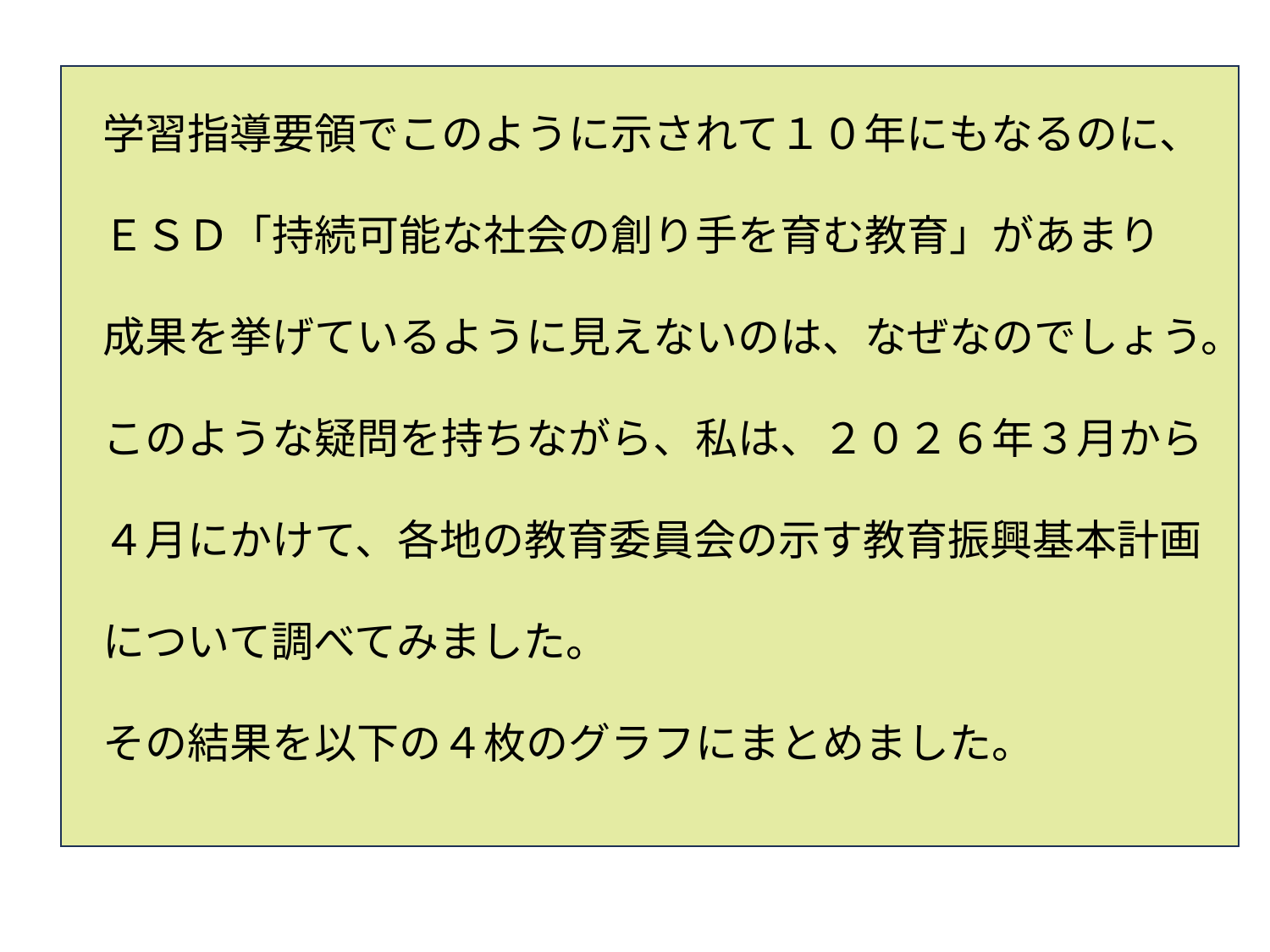

学習指導要領でこのように示されて１０年にもなるのに、

ＥＳＤ「持続可能な社会の創り手を育む教育」があまり

成果を挙げているように見えないのは、なぜなのでしょう。

このような疑問を持ちながら、私は、２０２６年３月から

４月にかけて、各地の教育委員会の示す教育振興基本計画

について調べてみました。

その結果を以下の４枚のグラフにまとめました。